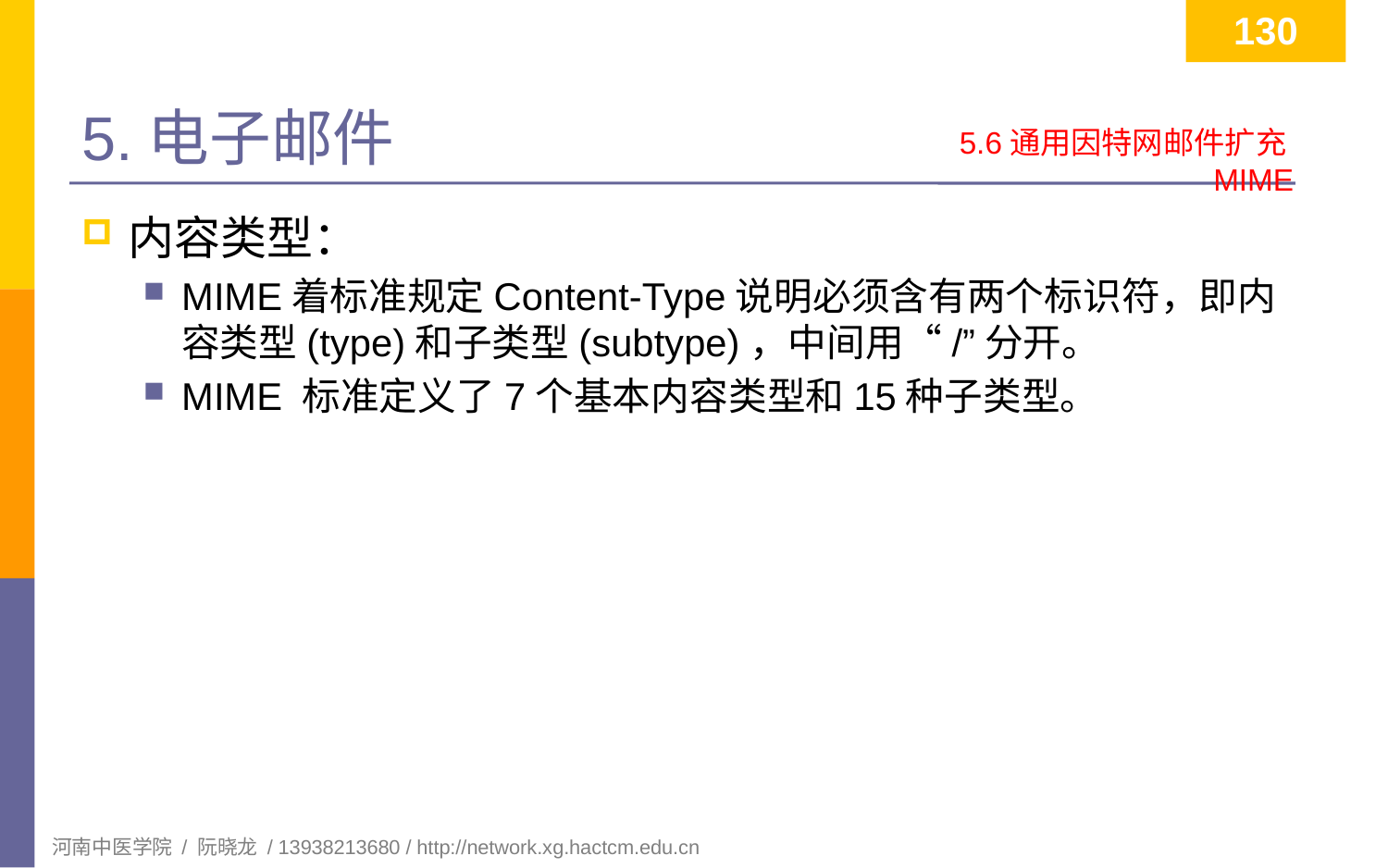

130
# 5.电子邮件
5.6通用因特网邮件扩充MIME
内容类型：
MIME着标准规定Content-Type说明必须含有两个标识符，即内容类型(type)和子类型(subtype)，中间用“/”分开。
MIME 标准定义了7个基本内容类型和15种子类型。